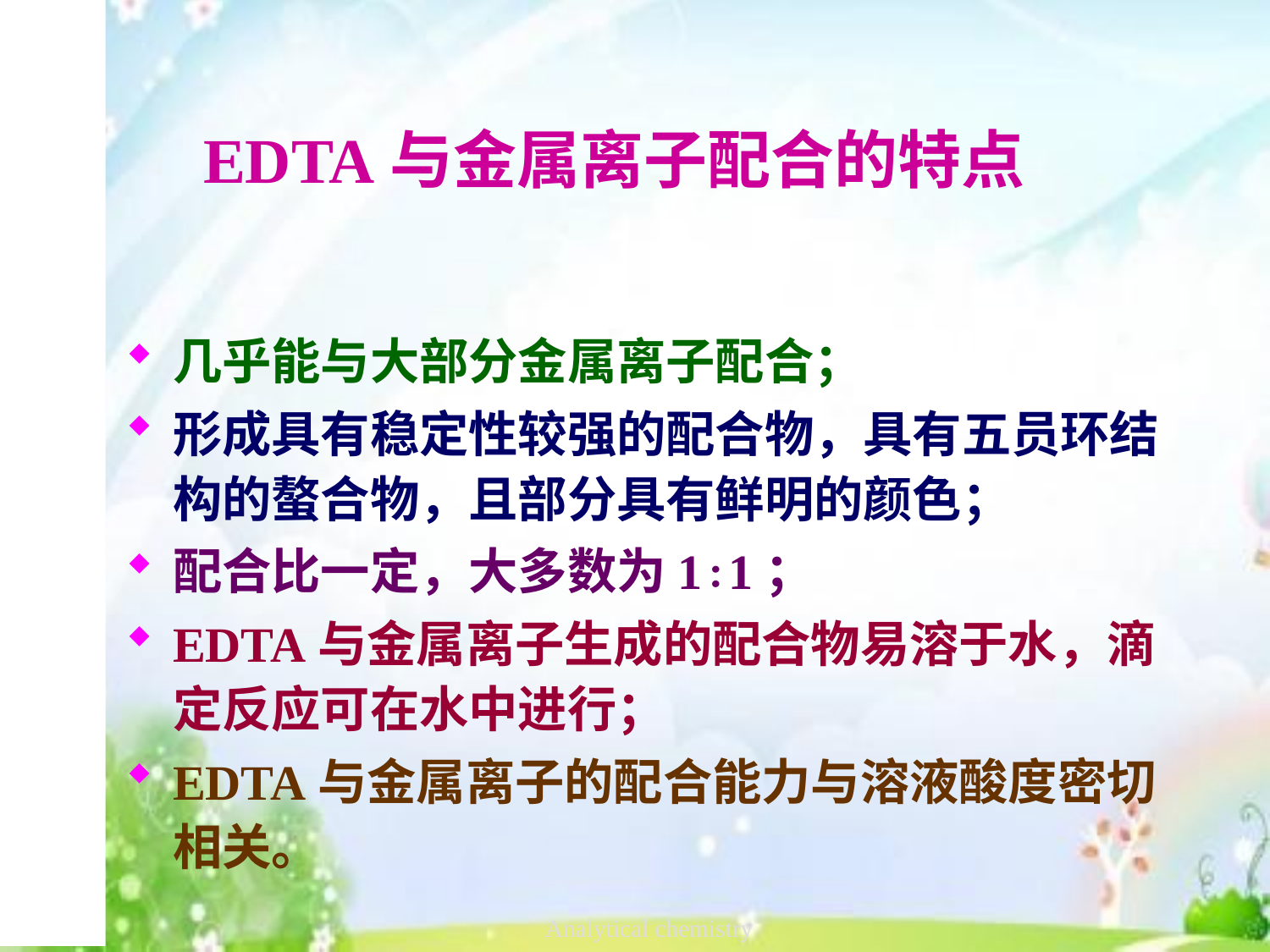

# EDTA与金属离子配合的特点
几乎能与大部分金属离子配合；
形成具有稳定性较强的配合物，具有五员环结构的螯合物，且部分具有鲜明的颜色；
配合比一定，大多数为1∶1；
EDTA与金属离子生成的配合物易溶于水，滴定反应可在水中进行；
EDTA与金属离子的配合能力与溶液酸度密切相关。

Analytical chemistry
6